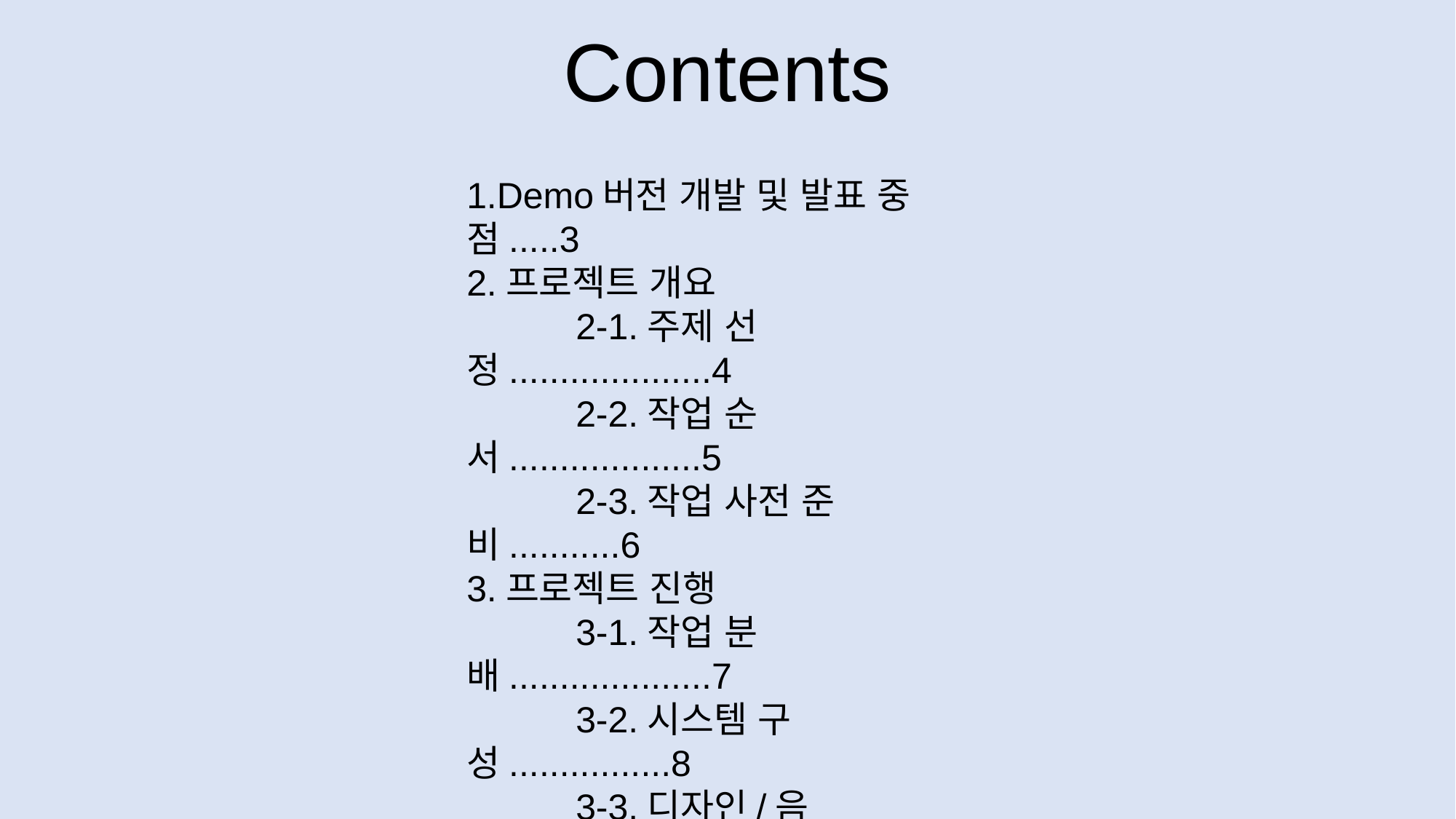

Contents
1.Demo버전 개발 및 발표 중점.....3
2.프로젝트 개요
	2-1.주제 선정....................4
	2-2.작업 순서...................5
	2-3.작업 사전 준비...........6
3.프로젝트 진행
	3-1.작업 분배....................7
	3-2.시스템 구성................8
	3-3.디자인/음성..............12
4.총평 및 개선사항
	4-1. 총평.........................13
	4-2. 이후 개선사항.........14
5.기타 내용 및 마무리..................15